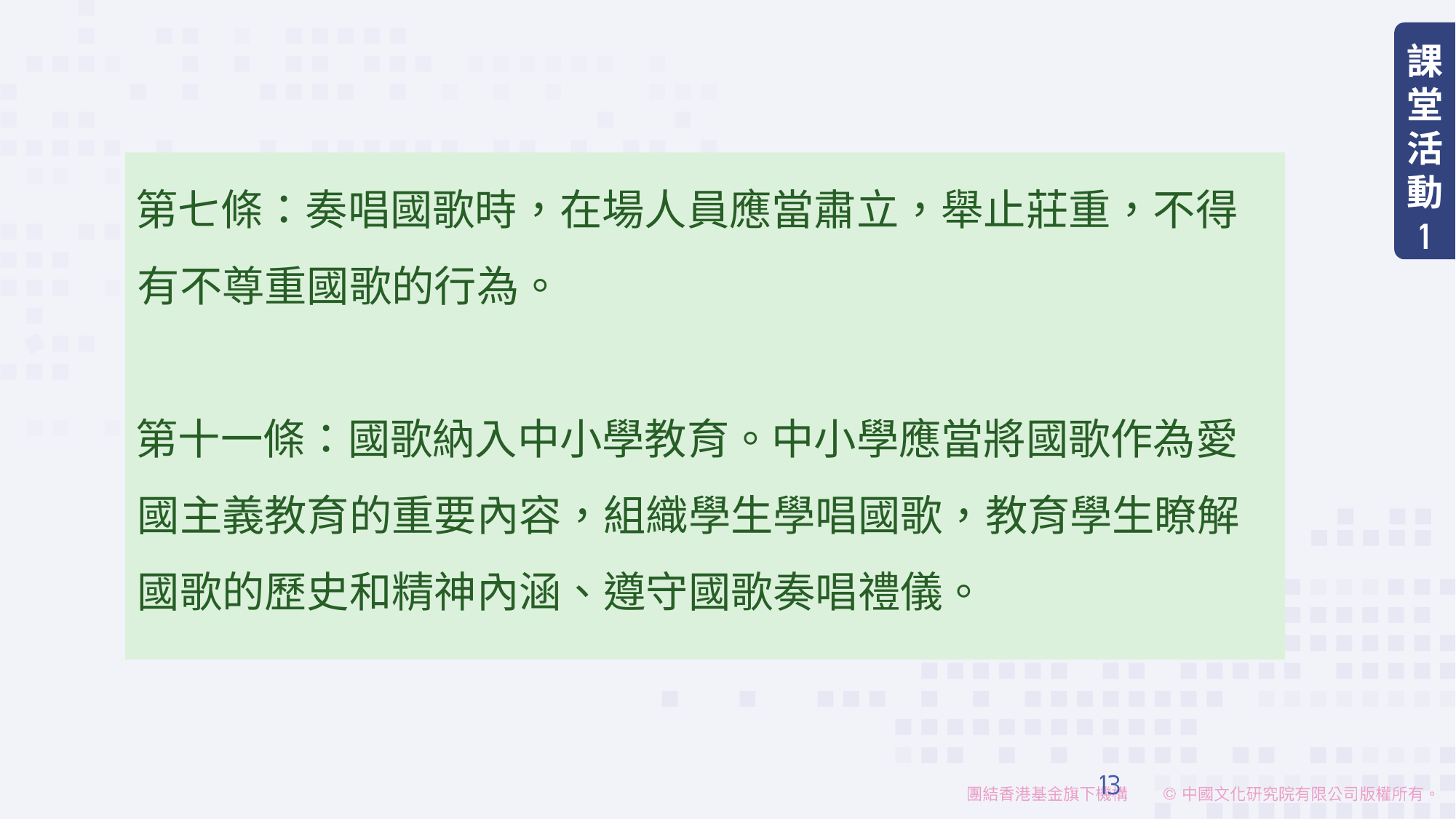

課堂活動
1

第七條：奏唱國歌時，在場人員應當肅立，舉止莊重，不得有不尊重國歌的行為。

第十一條：國歌納入中小學教育。中小學應當將國歌作為愛國主義教育的重要內容，組織學生學唱國歌，教育學生瞭解國歌的歷史和精神內涵、遵守國歌奏唱禮儀。
13